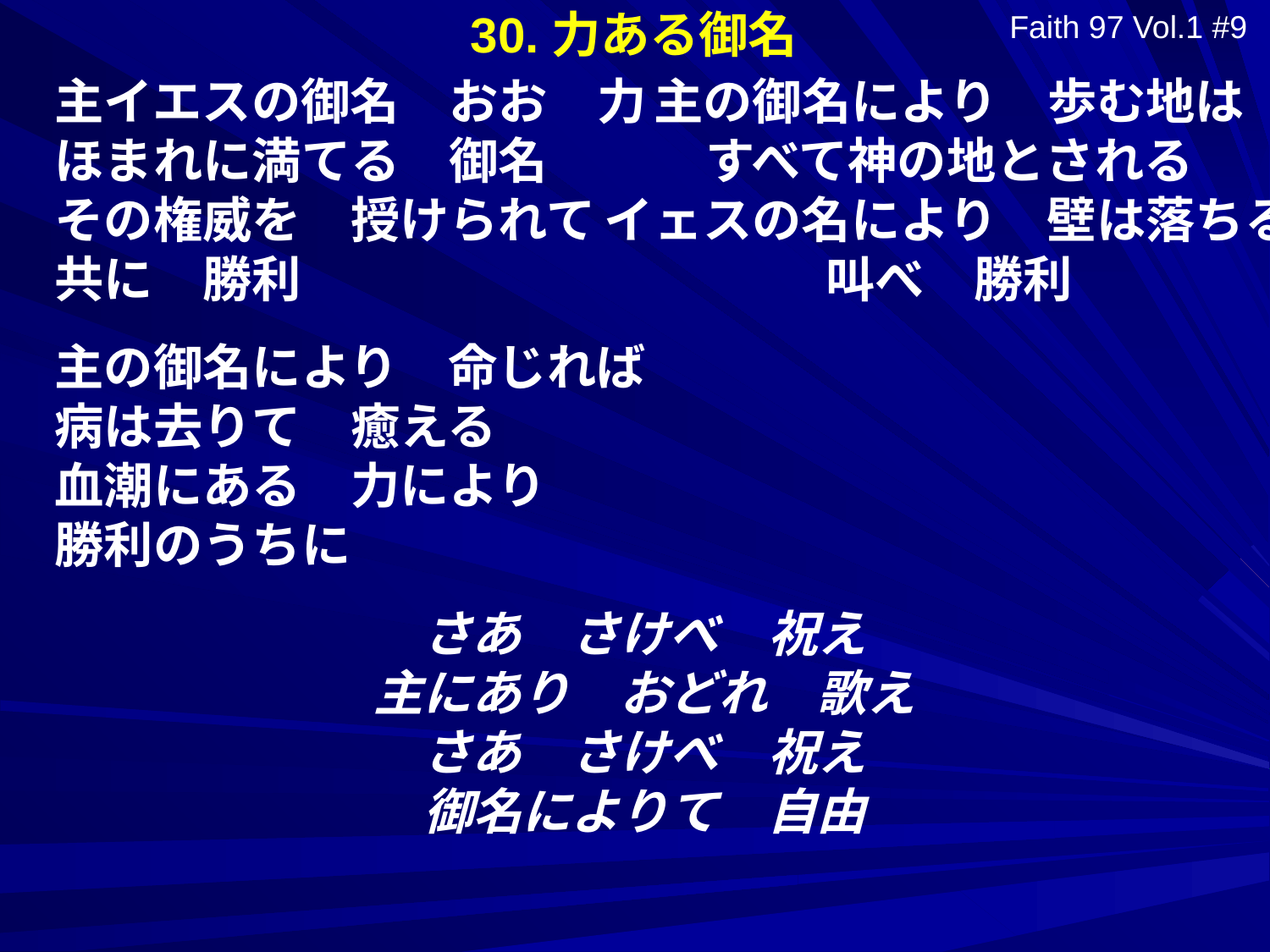

Faith 97 Vol.1 #9
30.力ある御名
主イエスの御名　おお　力
ほまれに満てる　御名
その権威を　授けられて
共に　勝利

主の御名により　命じれば
病は去りて　癒える
血潮にある　力により
勝利のうちに
主の御名により　歩む地は
すべて神の地とされる
イェスの名により　壁は落ちる
叫べ　勝利
さあ　さけべ　祝え
主にあり　おどれ　歌え
さあ　さけべ　祝え
御名によりて　自由